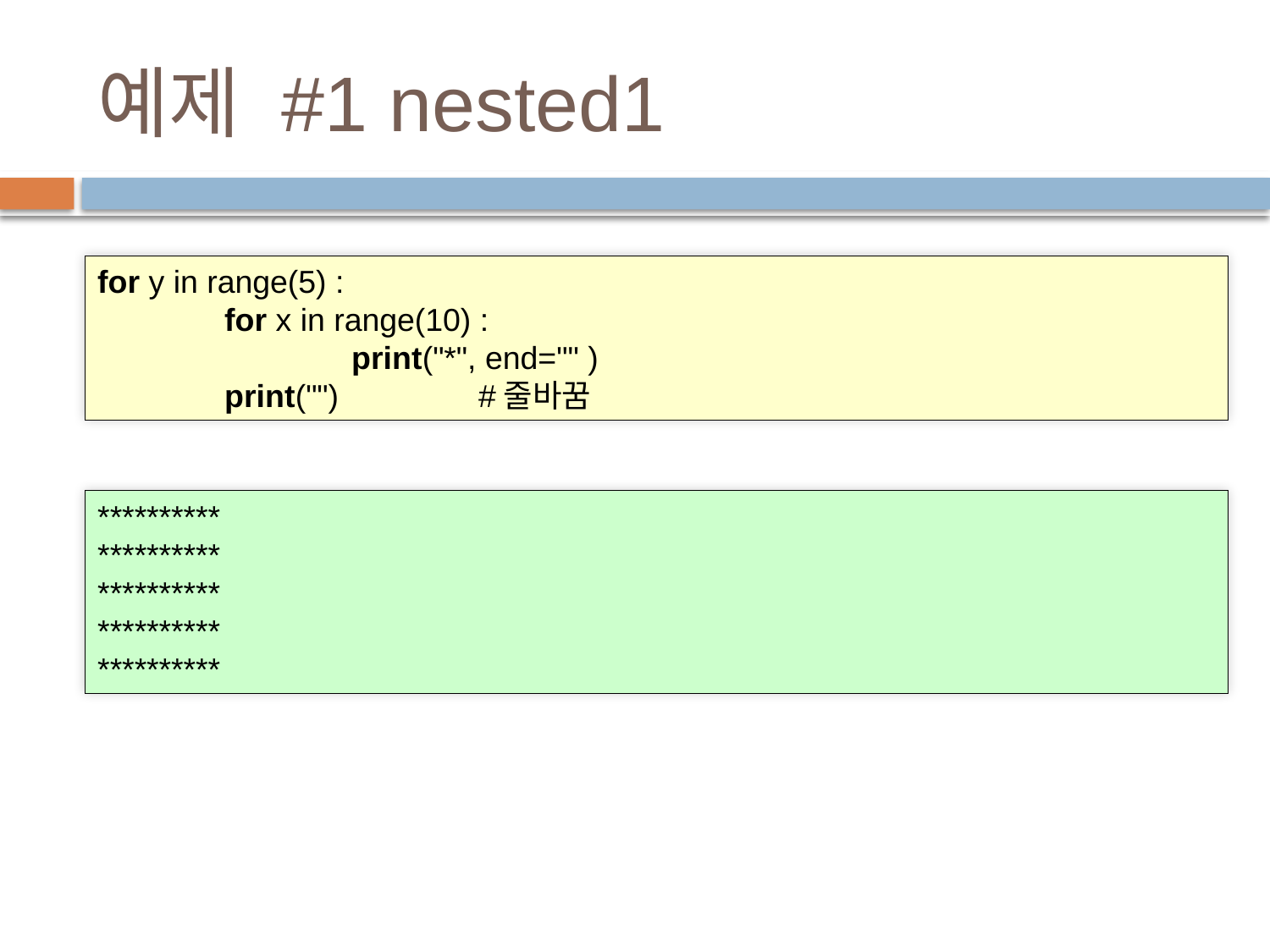

# 예제 #1 nested1
for y in range(5) :
	for x in range(10) :
		print("*", end="" )
	print("")		#줄바꿈
**********
**********
**********
**********
**********